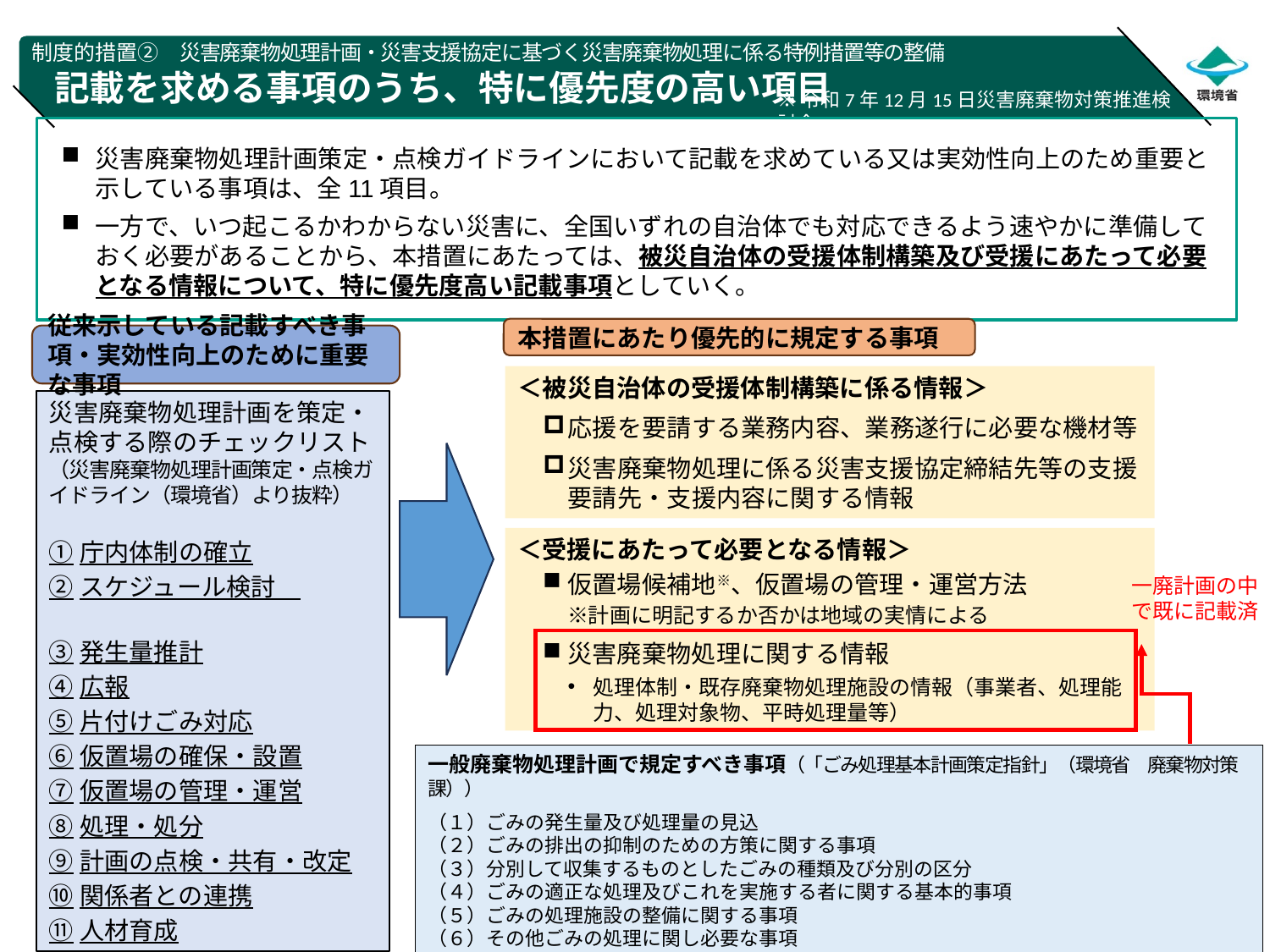

制度的措置②　災害廃棄物処理計画・災害支援協定に基づく災害廃棄物処理に係る特例措置等の整備
# 記載を求める事項のうち、特に優先度の高い項目
※令和7年12月15日災害廃棄物対策推進検討会
災害廃棄物処理計画策定・点検ガイドラインにおいて記載を求めている又は実効性向上のため重要と示している事項は、全11項目。
一方で、いつ起こるかわからない災害に、全国いずれの自治体でも対応できるよう速やかに準備しておく必要があることから、本措置にあたっては、被災自治体の受援体制構築及び受援にあたって必要となる情報について、特に優先度高い記載事項としていく。
本措置にあたり優先的に規定する事項
従来示している記載すべき事項・実効性向上のために重要な事項
＜被災自治体の受援体制構築に係る情報＞
応援を要請する業務内容、業務遂行に必要な機材等
災害廃棄物処理に係る災害支援協定締結先等の支援要請先・支援内容に関する情報
災害廃棄物処理計画を策定・点検する際のチェックリスト（災害廃棄物処理計画策定・点検ガイドライン（環境省）より抜粋）

①庁内体制の確立
②スケジュール検討
③発生量推計
④広報
⑤片付けごみ対応
⑥仮置場の確保・設置
⑦仮置場の管理・運営
⑧処理・処分
⑨計画の点検・共有・改定
⑩関係者との連携
⑪人材育成

＜受援にあたって必要となる情報＞
仮置場候補地※、仮置場の管理・運営方法
　※計画に明記するか否かは地域の実情による
災害廃棄物処理に関する情報
処理体制・既存廃棄物処理施設の情報（事業者、処理能力、処理対象物、平時処理量等）
一廃計画の中で既に記載済

一般廃棄物処理計画で規定すべき事項（「ごみ処理基本計画策定指針」（環境省　廃棄物対策課））
（１）ごみの発生量及び処理量の見込
（２）ごみの排出の抑制のための方策に関する事項
（３）分別して収集するものとしたごみの種類及び分別の区分
（４）ごみの適正な処理及びこれを実施する者に関する基本的事項
（５）ごみの処理施設の整備に関する事項
（６）その他ごみの処理に関し必要な事項